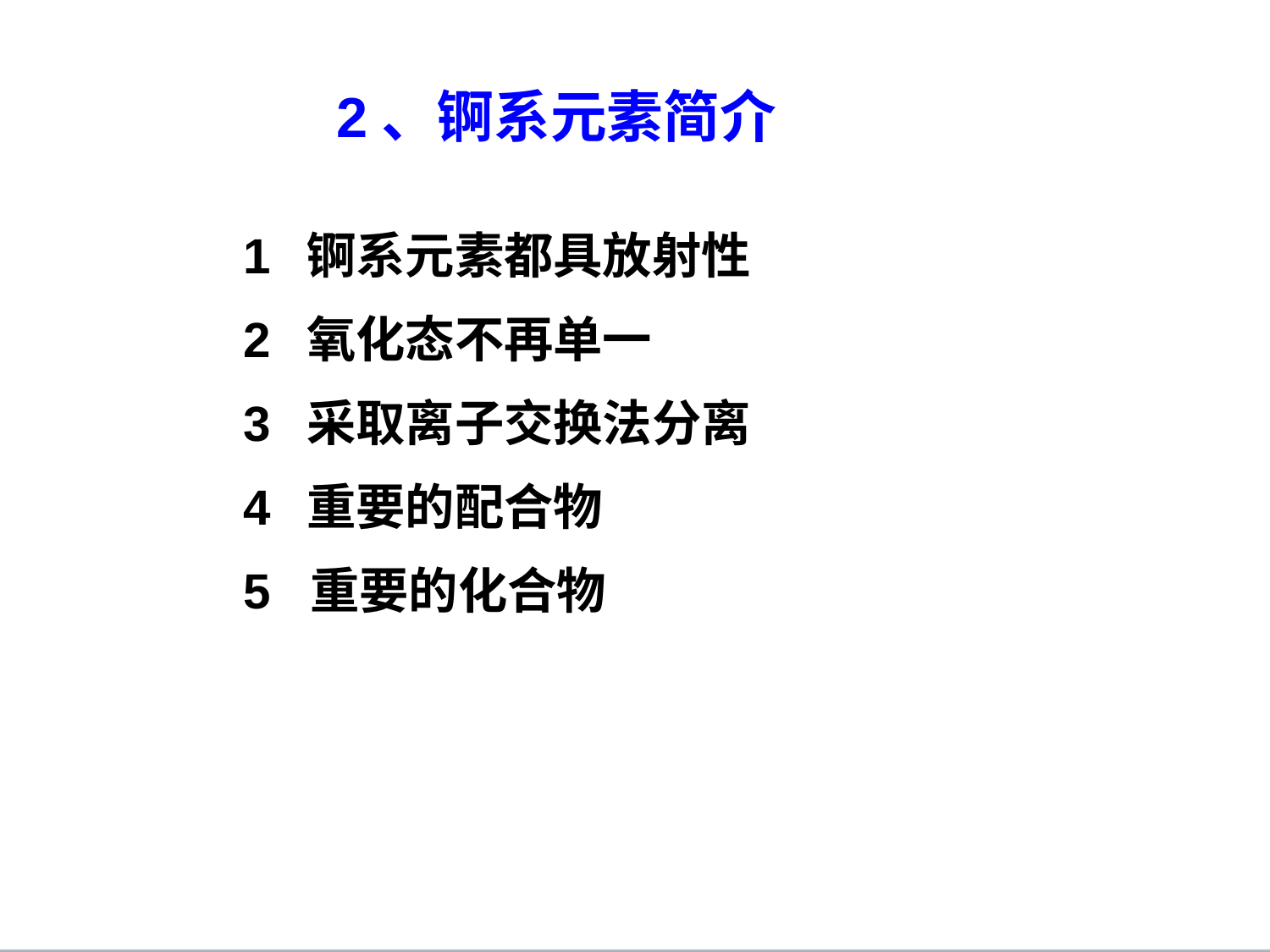

2、锕系元素简介
锕系元素都具放射性
氧化态不再单一
采取离子交换法分离
重要的配合物
5  重要的化合物